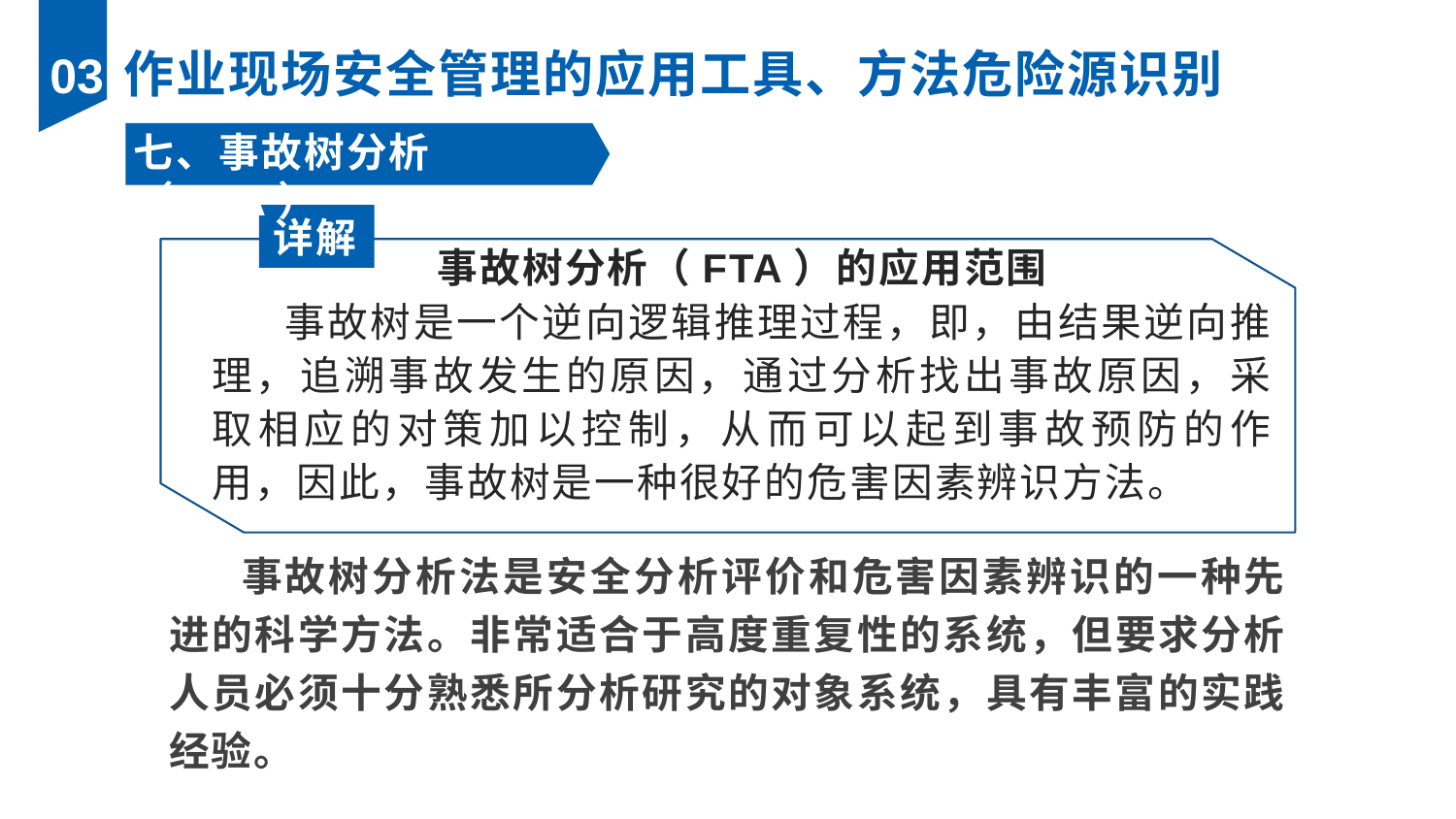

作业现场安全管理的应用工具、方法危险源识别
03
七、事故树分析（FTA）

详解
事故树分析（FTA）的应用范围

事故树是一个逆向逻辑推理过程，即，由结果逆向推理，追溯事故发生的原因，通过分析找出事故原因，采取相应的对策加以控制，从而可以起到事故预防的作用，因此，事故树是一种很好的危害因素辨识方法。
事故树分析法是安全分析评价和危害因素辨识的一种先进的科学方法。非常适合于高度重复性的系统，但要求分析人员必须十分熟悉所分析研究的对象系统，具有丰富的实践经验。